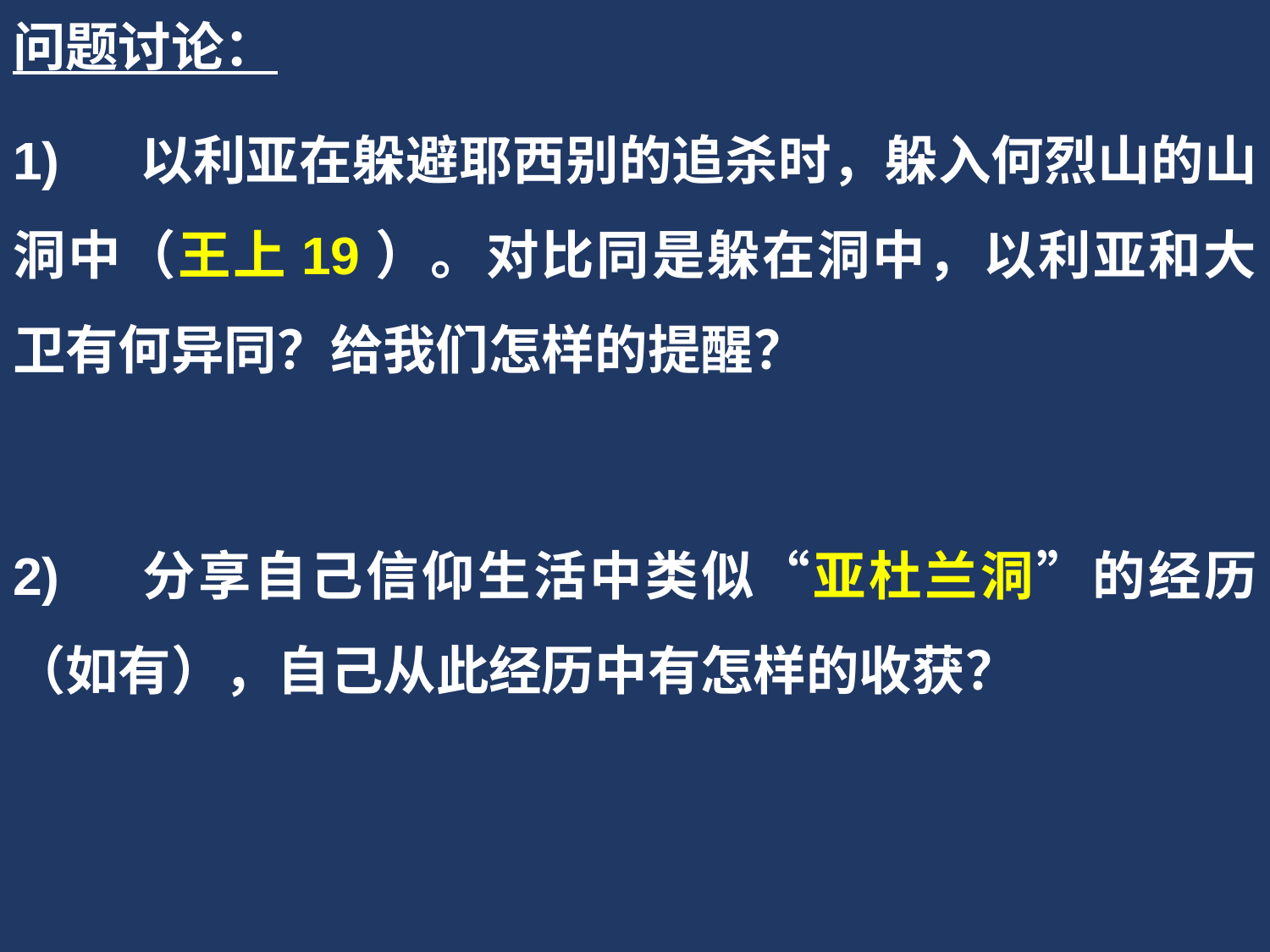

问题讨论：
1)	以利亚在躲避耶西别的追杀时，躲入何烈山的山洞中（王上19）。对比同是躲在洞中，以利亚和大卫有何异同？给我们怎样的提醒？

2)	分享自己信仰生活中类似“亚杜兰洞”的经历（如有），自己从此经历中有怎样的收获？